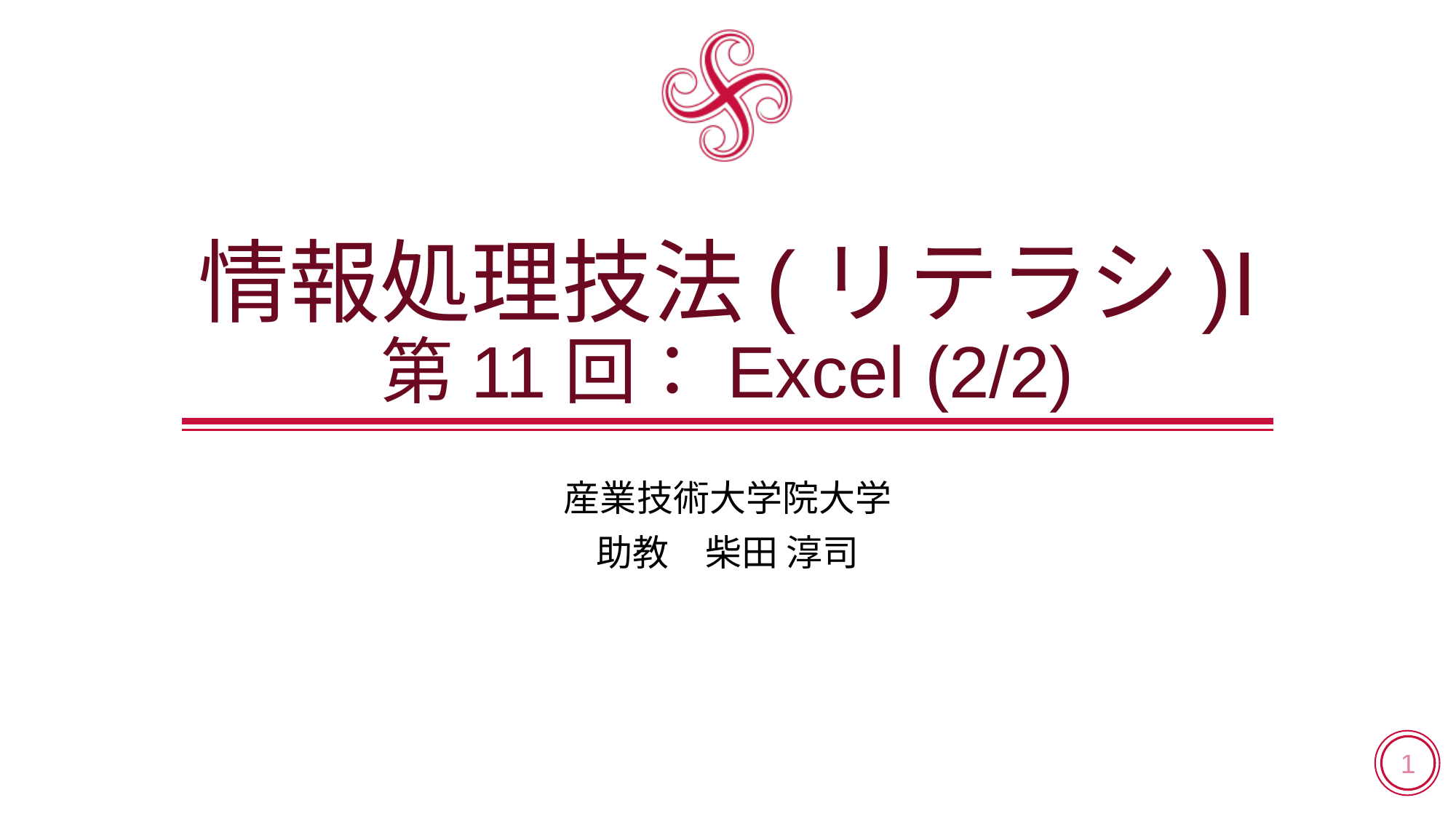

# 情報処理技法(リテラシ)I 第11回：Excel (2/2)
産業技術大学院大学
助教　柴田 淳司